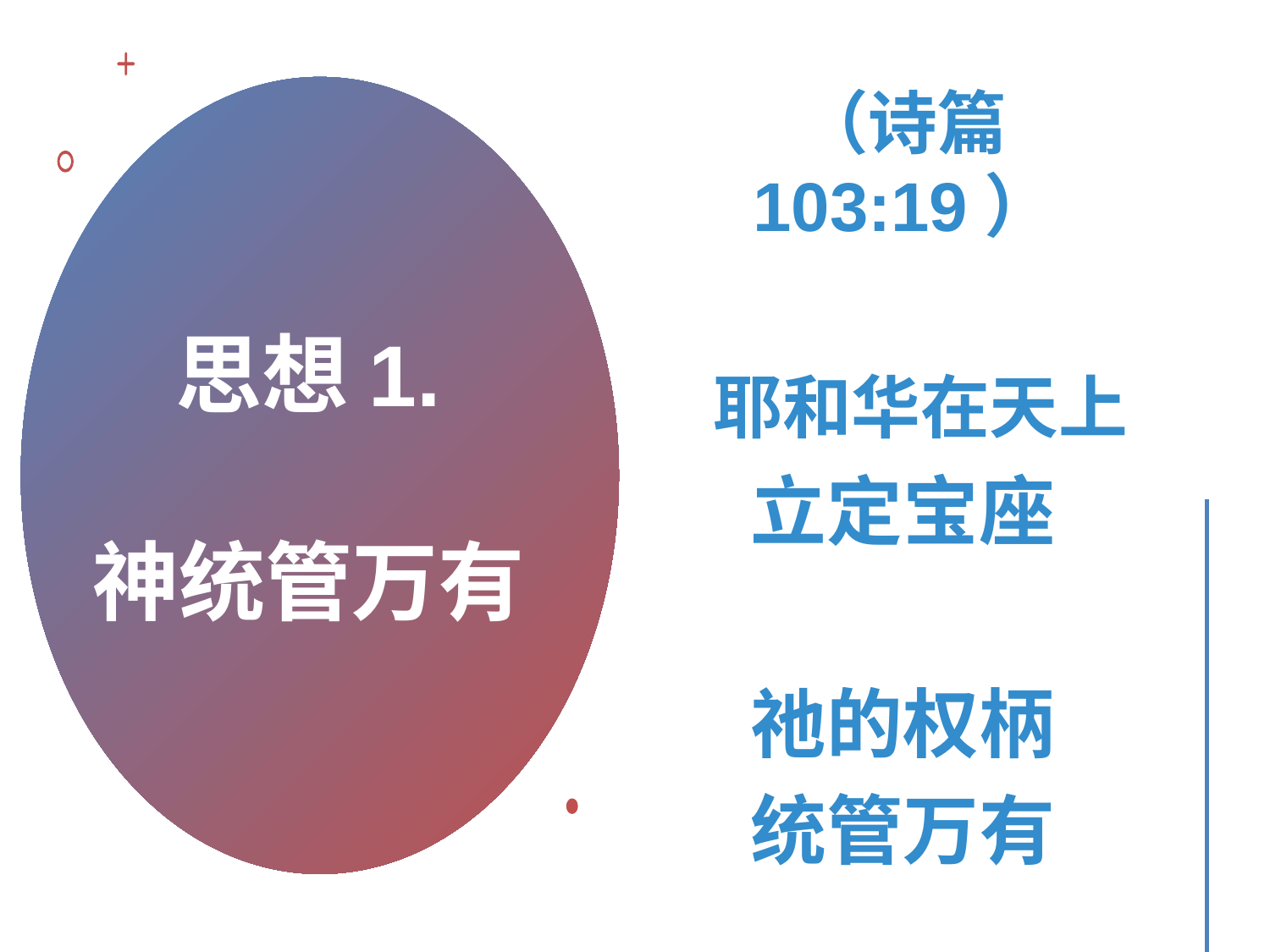

（诗篇 103:19）

 耶和华在天上
立定宝座

祂的权柄
统管万有

# 思想1. 神统管万有